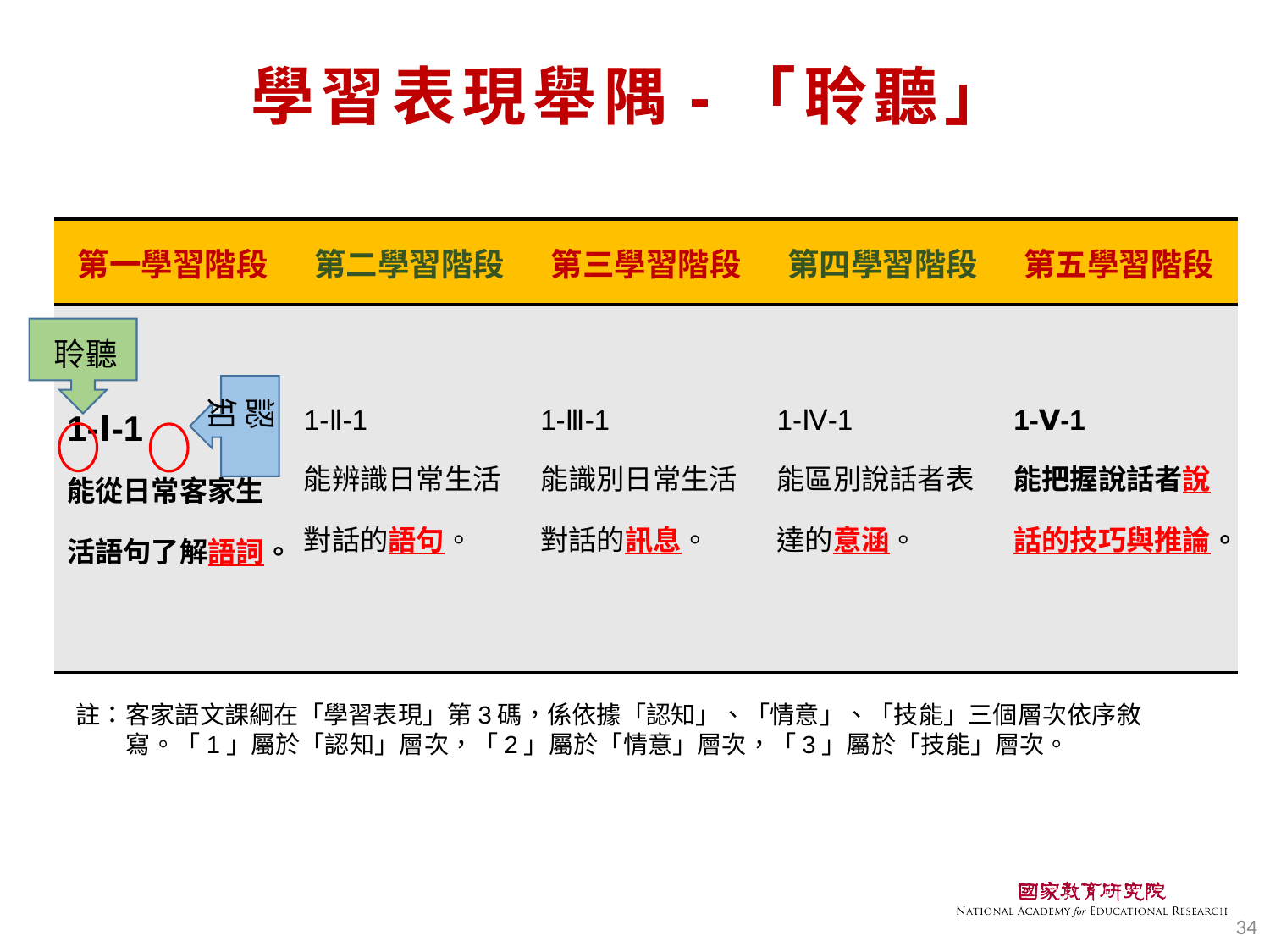

# 學習表現舉隅-「聆聽」
| 第一學習階段 | 第二學習階段 | 第三學習階段 | 第四學習階段 | 第五學習階段 |
| --- | --- | --- | --- | --- |
| 1-Ⅰ-1 能從日常客家生活語句了解語詞。 | 1-Ⅱ-1 能辨識日常生活對話的語句。 | 1-Ⅲ-1 能識別日常生活對話的訊息。 | 1-Ⅳ-1 能區別說話者表達的意涵。 | 1-Ⅴ-1 能把握說話者說話的技巧與推論。 |

聆聽

認知

註：客家語文課綱在「學習表現」第3碼，係依據「認知」、「情意」、「技能」三個層次依序敘寫。「1」屬於「認知」層次，「2」屬於「情意」層次，「3」屬於「技能」層次。
34